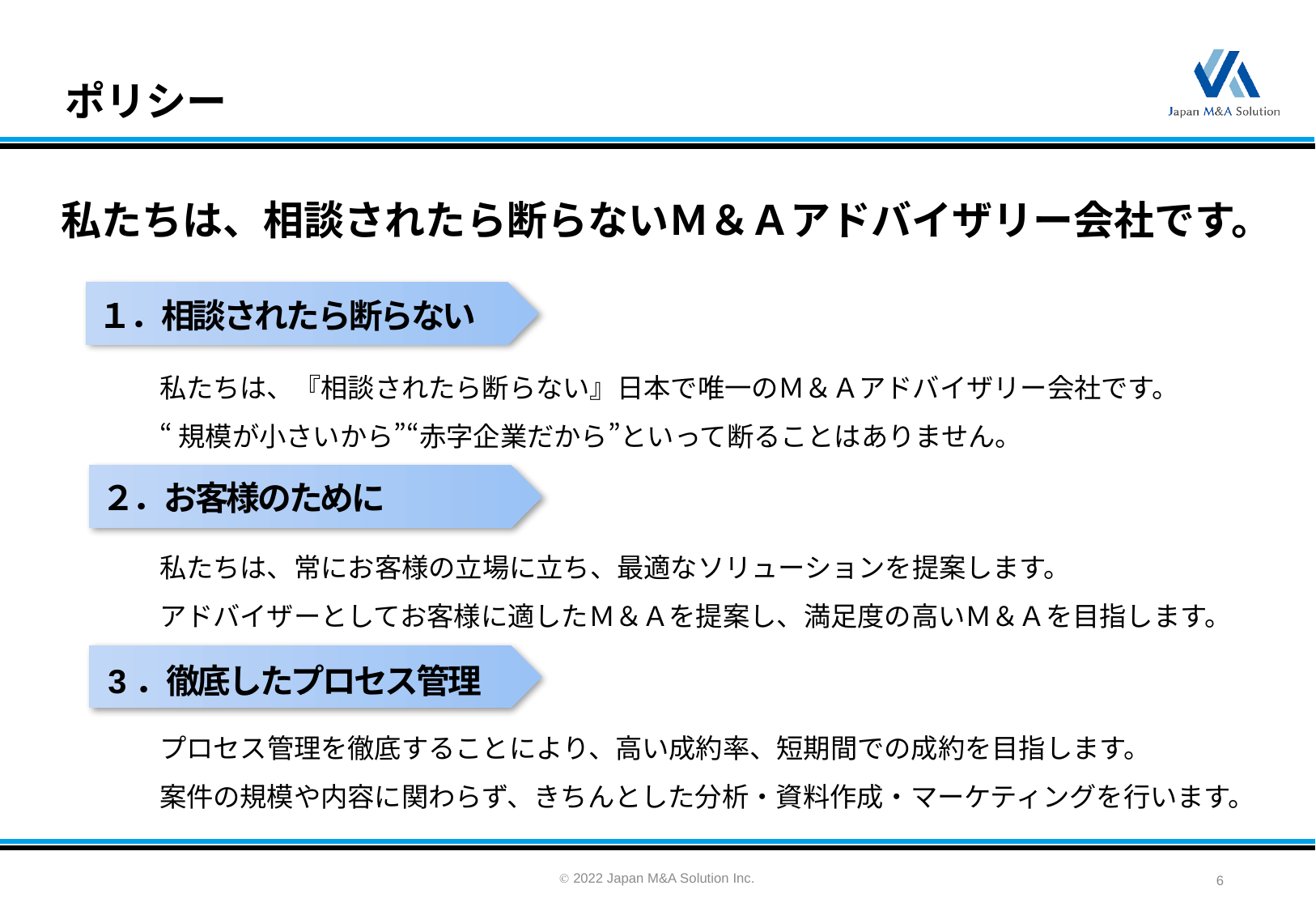

ポリシー
私たちは、相談されたら断らないＭ＆Ａアドバイザリー会社です。

１．相談されたら断らない
私たちは、『相談されたら断らない』日本で唯一のＭ＆Ａアドバイザリー会社です。
“規模が小さいから”“赤字企業だから”といって断ることはありません。

２．お客様のために
私たちは、常にお客様の立場に立ち、最適なソリューションを提案します。
アドバイザーとしてお客様に適したＭ＆Ａを提案し、満足度の高いＭ＆Ａを目指します。

3．徹底したプロセス管理
プロセス管理を徹底することにより、高い成約率、短期間での成約を目指します。
案件の規模や内容に関わらず、きちんとした分析・資料作成・マーケティングを行います。
Ⓒ 2022 Japan M&A Solution Inc.
6